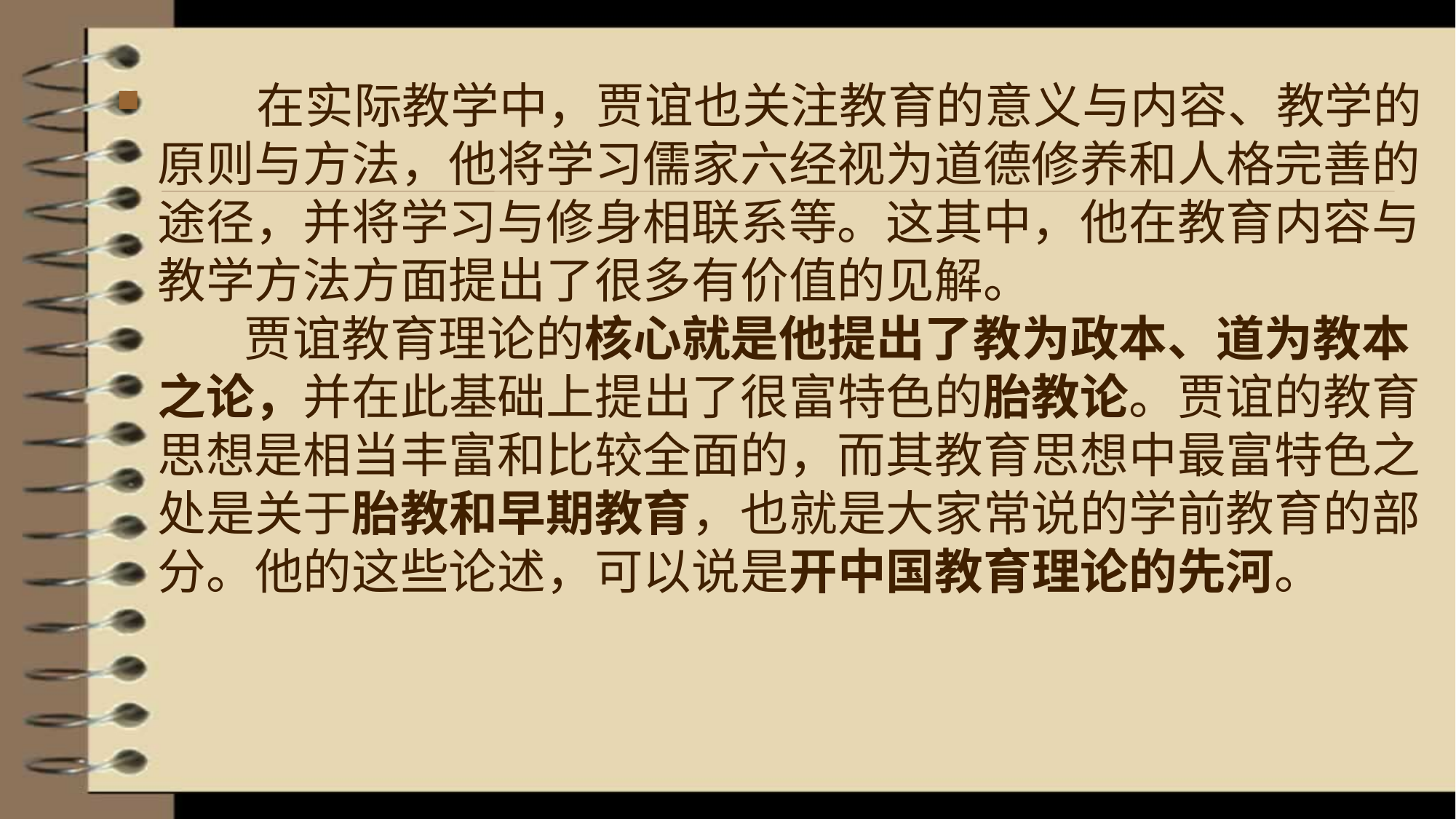

#
        在实际教学中，贾谊也关注教育的意义与内容、教学的原则与方法，他将学习儒家六经视为道德修养和人格完善的途径，并将学习与修身相联系等。这其中，他在教育内容与教学方法方面提出了很多有价值的见解。
        贾谊教育理论的核心就是他提出了教为政本、道为教本之论，并在此基础上提出了很富特色的胎教论。贾谊的教育思想是相当丰富和比较全面的，而其教育思想中最富特色之处是关于胎教和早期教育，也就是大家常说的学前教育的部分。他的这些论述，可以说是开中国教育理论的先河。